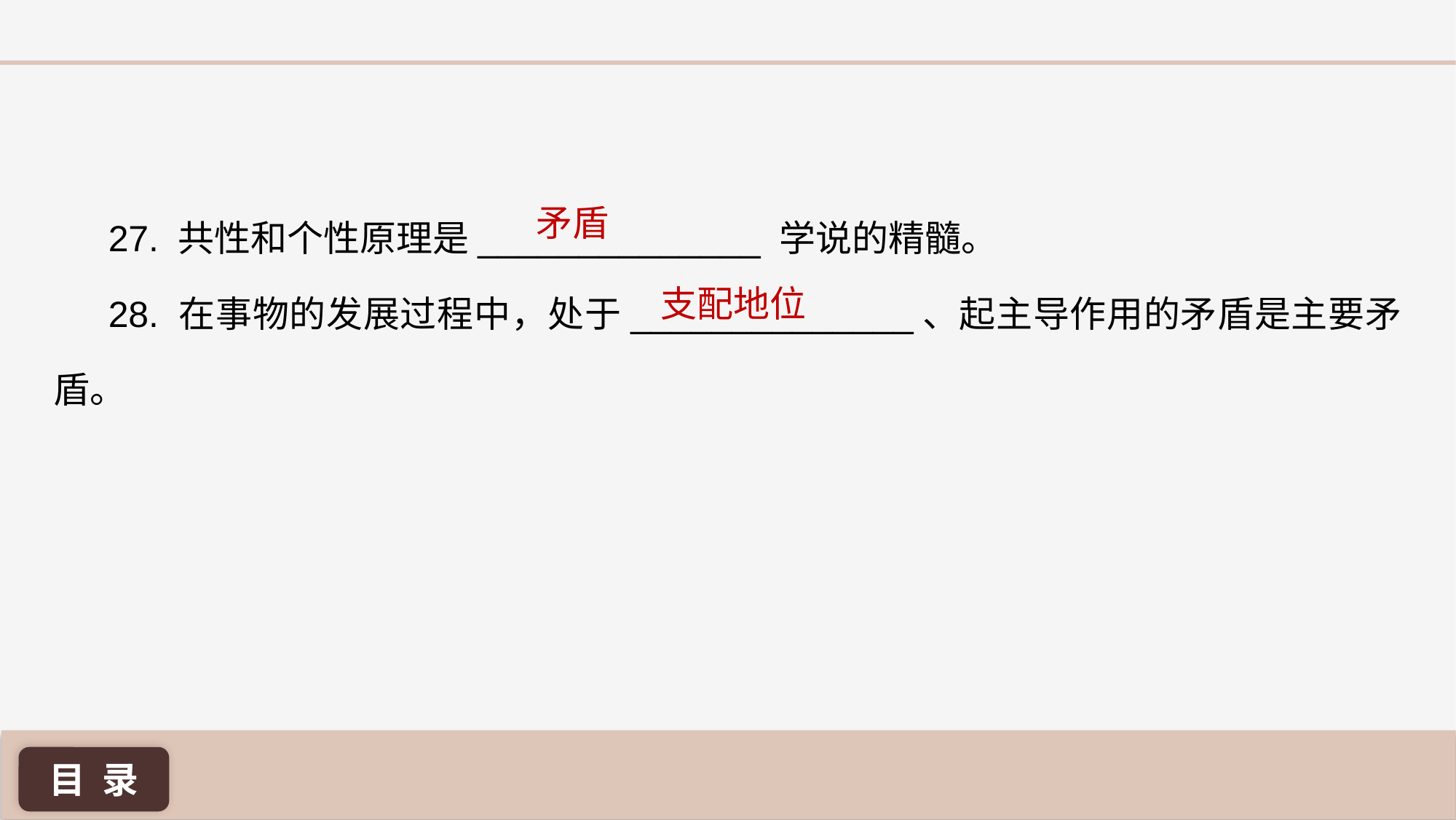

27. 共性和个性原理是______________ 学说的精髓。
28. 在事物的发展过程中，处于______________、起主导作用的矛盾是主要矛盾。
矛盾
支配地位